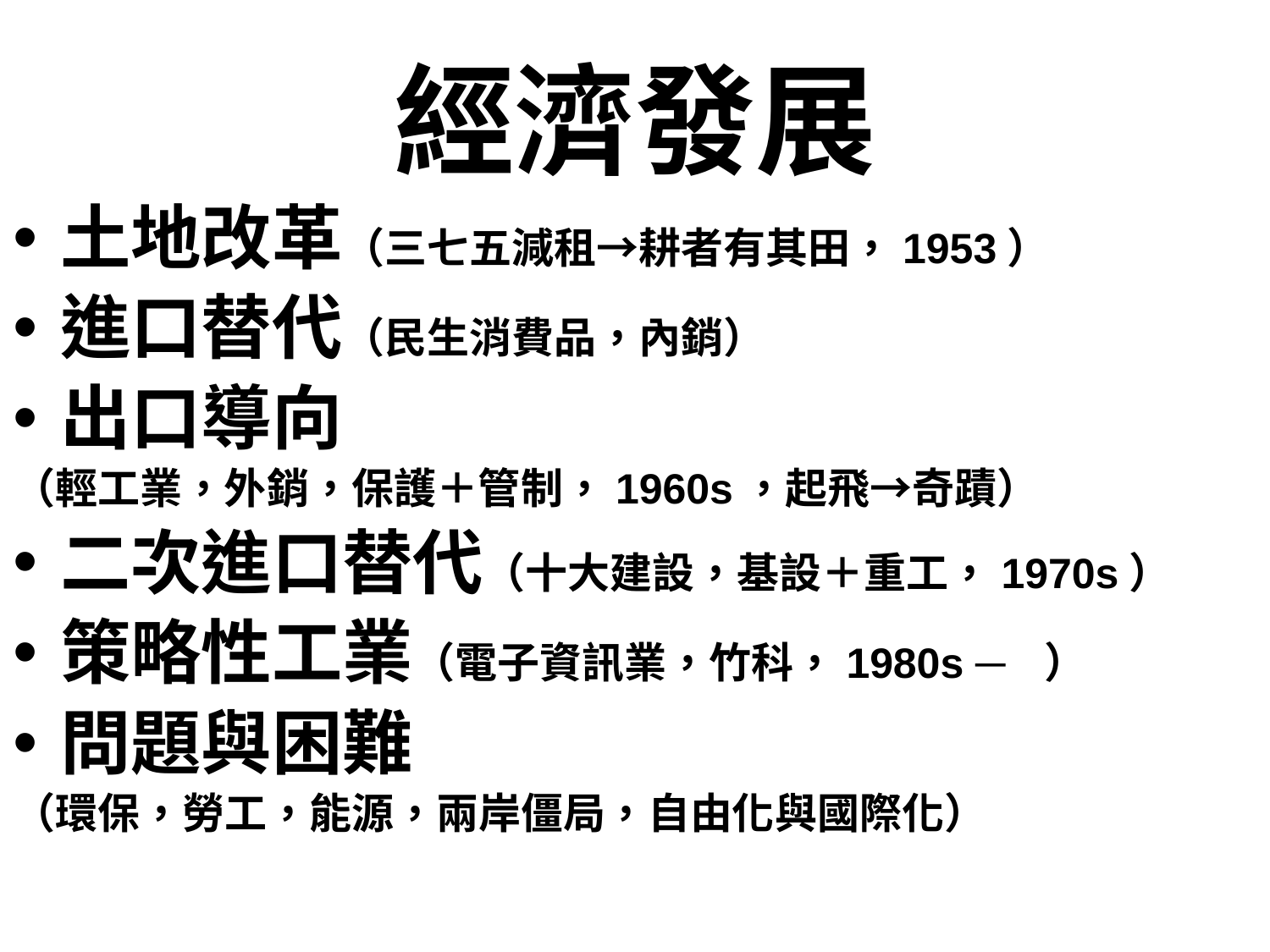

# 經濟發展
土地改革（三七五減租→耕者有其田，1953）
進口替代（民生消費品，內銷）
出口導向
（輕工業，外銷，保護＋管制，1960s，起飛→奇蹟）
二次進口替代（十大建設，基設＋重工，1970s）
策略性工業（電子資訊業，竹科，1980s ─   ）
問題與困難
（環保，勞工，能源，兩岸僵局，自由化與國際化）